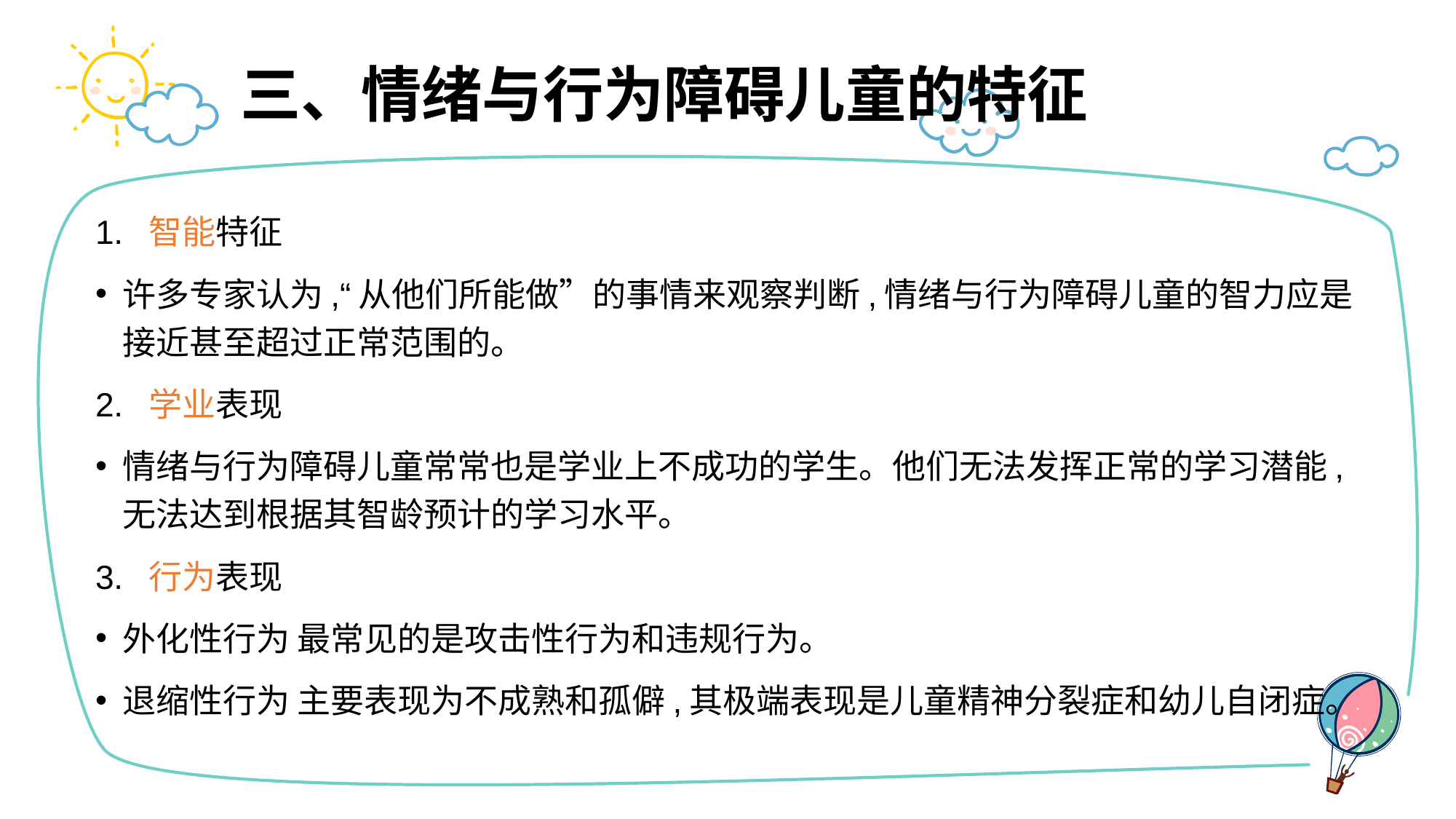

# 三、情绪与行为障碍儿童的特征
1.  智能特征
许多专家认为,“从他们所能做”的事情来观察判断,情绪与行为障碍儿童的智力应是接近甚至超过正常范围的。
2.  学业表现
情绪与行为障碍儿童常常也是学业上不成功的学生。他们无法发挥正常的学习潜能,无法达到根据其智龄预计的学习水平。
3.  行为表现
外化性行为 最常见的是攻击性行为和违规行为。
退缩性行为 主要表现为不成熟和孤僻,其极端表现是儿童精神分裂症和幼儿自闭症。